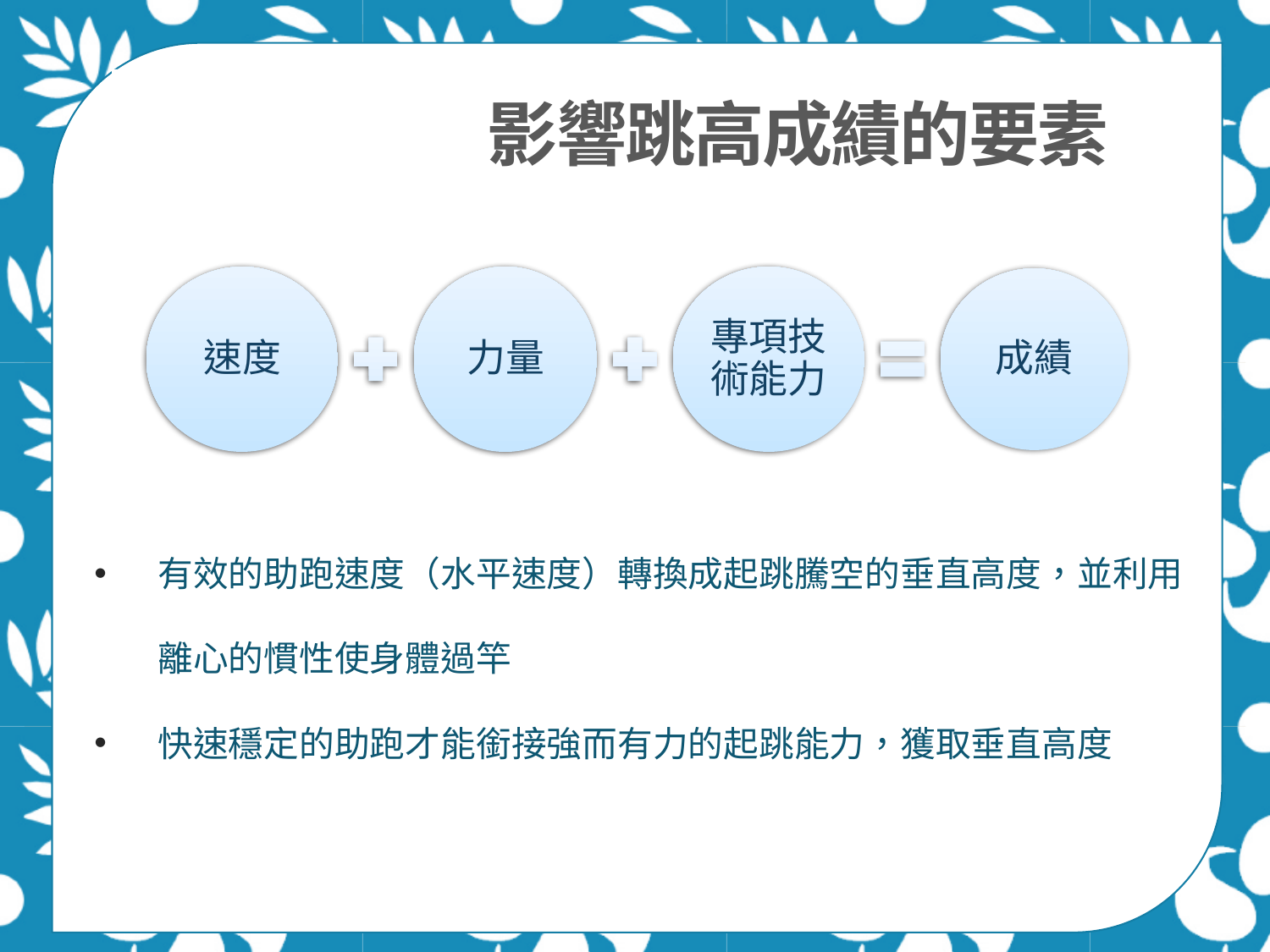

影響跳高成績的要素
速度

力量

專項技術能力

成績

有效的助跑速度（水平速度）轉換成起跳騰空的垂直高度，並利用離心的慣性使身體過竿
快速穩定的助跑才能銜接強而有力的起跳能力，獲取垂直高度